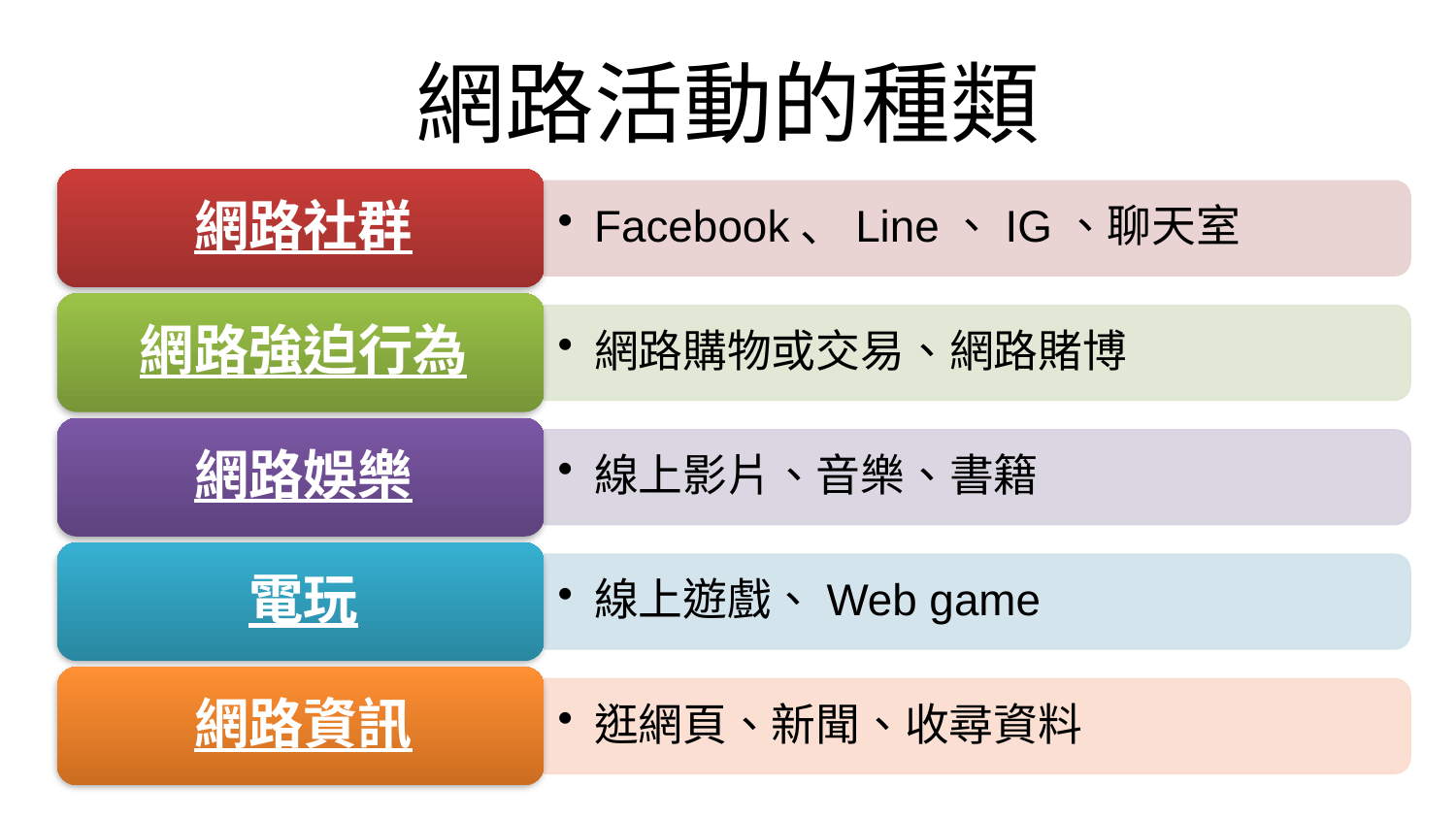

# 網路活動的種類
Facebook、Line、IG、聊天室
網路社群
網路購物或交易、網路賭博
網路強迫行為
線上影片、音樂、書籍
網路娛樂
線上遊戲、Web game
電玩
逛網頁、新聞、收尋資料
網路資訊